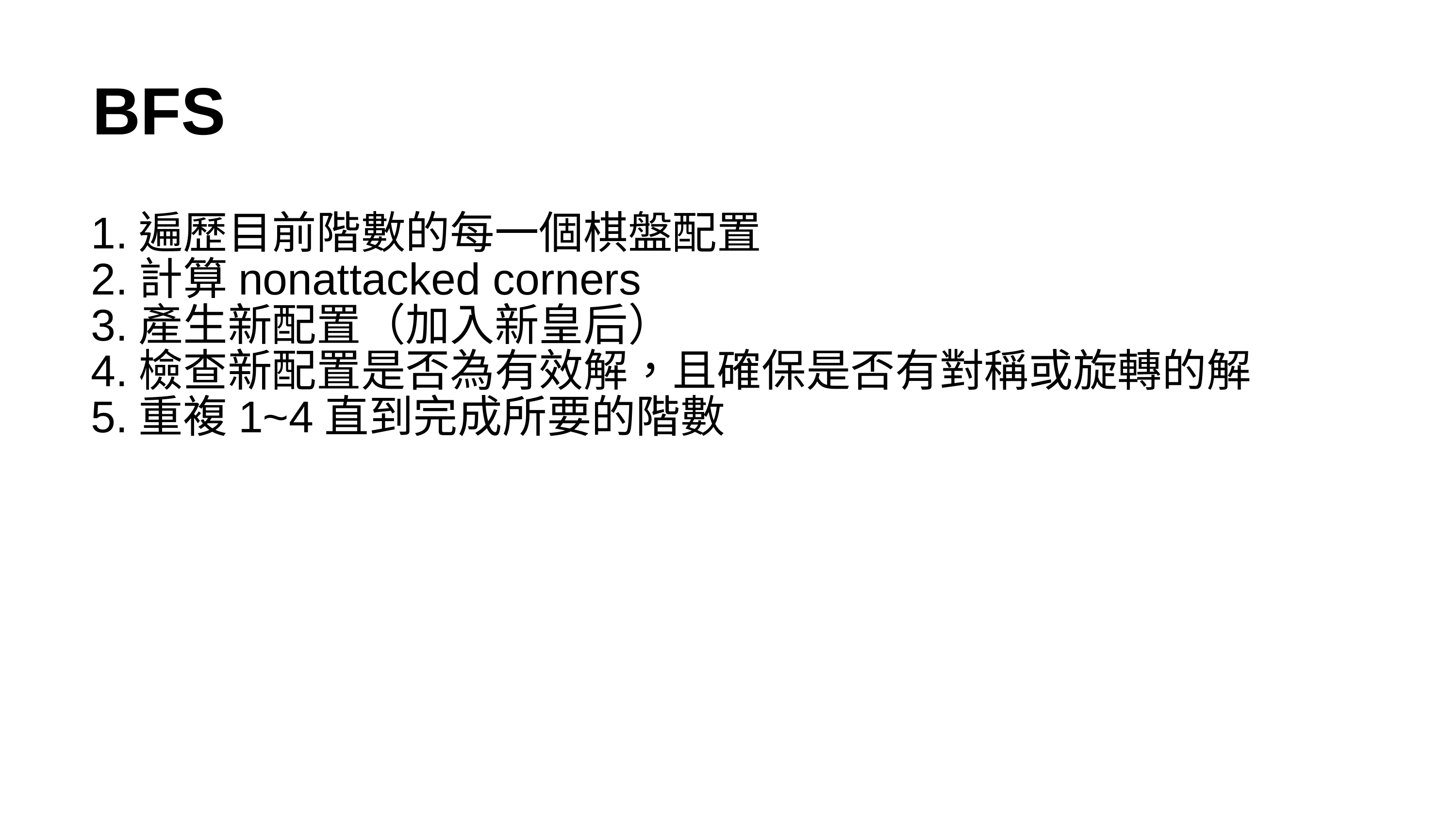

BFS
1.遍歷目前階數的每一個棋盤配置
2.計算nonattacked corners
3.產生新配置（加入新皇后）
4.檢查新配置是否為有效解，且確保是否有對稱或旋轉的解
5.重複1~4直到完成所要的階數